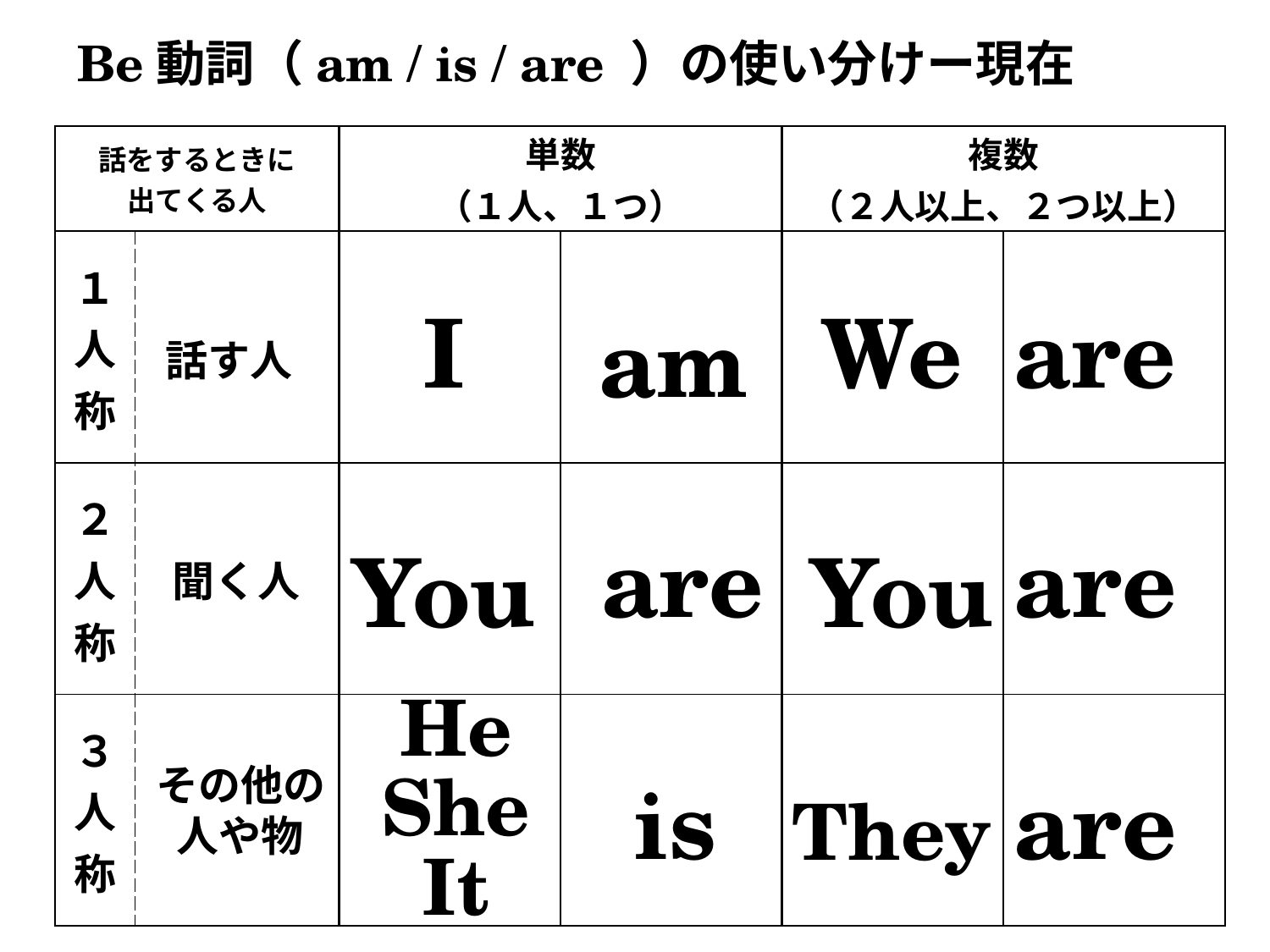

Be動詞（am / is / are ）の使い分けー現在
| 話をするときに 出てくる人 |  | 単数 （１人、１つ） |  | 複数 （２人以上、２つ以上） |  |
| --- | --- | --- | --- | --- | --- |
| １人称 |  |  |  |  |  |
| ２人称 |  |  |  |  |  |
| ３人称 |  |  |  |  |  |
I
We
are
am
話す人
are
are
You
You
聞く人
He
She
It
その他の人や物
is
are
They